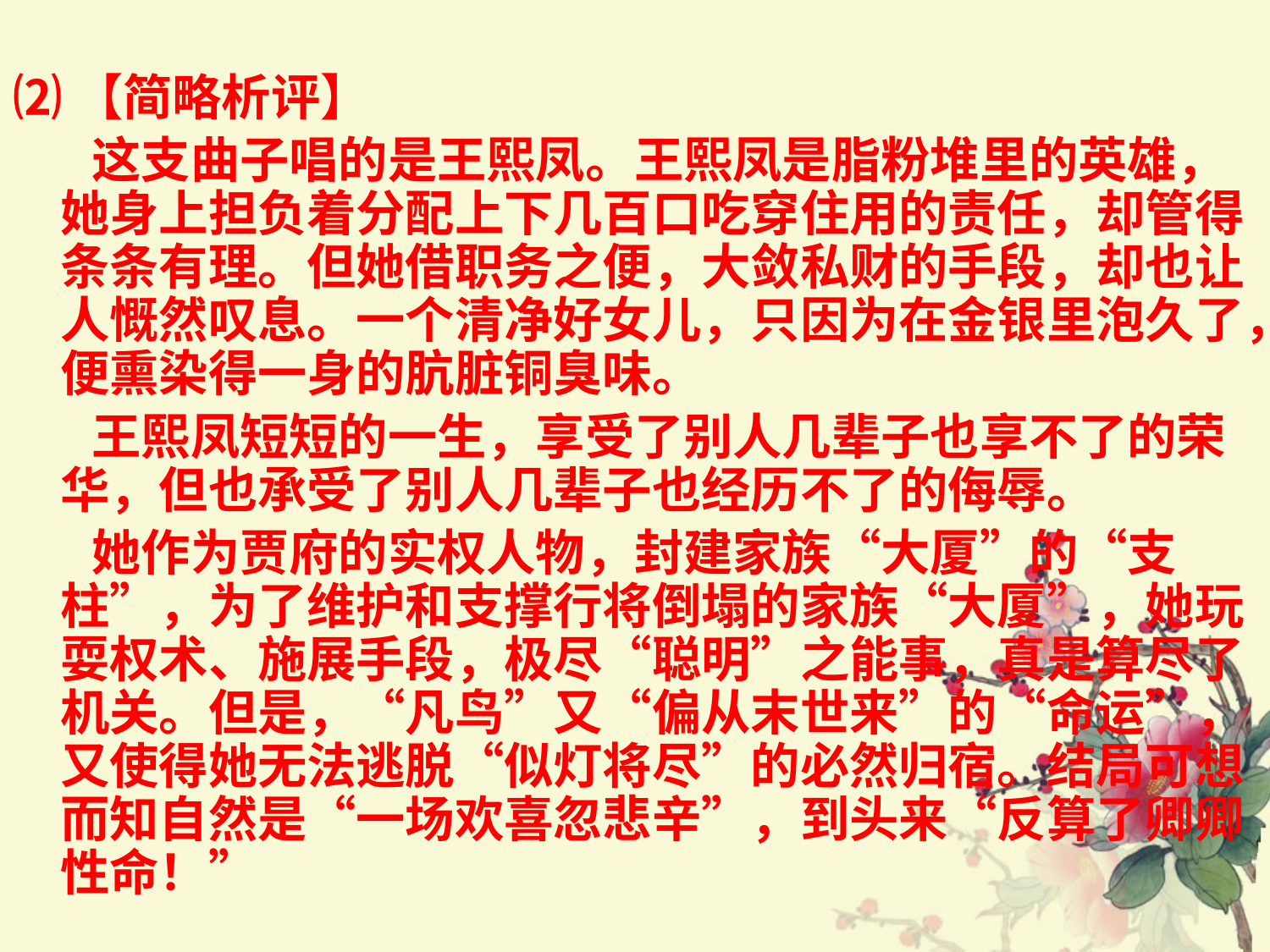

⑵【简略析评】
      这支曲子唱的是王熙凤。王熙凤是脂粉堆里的英雄，她身上担负着分配上下几百口吃穿住用的责任，却管得条条有理。但她借职务之便，大敛私财的手段，却也让人慨然叹息。一个清净好女儿，只因为在金银里泡久了，便熏染得一身的肮脏铜臭味。
      王熙凤短短的一生，享受了别人几辈子也享不了的荣华，但也承受了别人几辈子也经历不了的侮辱。
      她作为贾府的实权人物，封建家族“大厦”的“支柱”，为了维护和支撑行将倒塌的家族“大厦”，她玩耍权术、施展手段，极尽“聪明”之能事，真是算尽了机关。但是，“凡鸟”又“偏从末世来”的“命运”，又使得她无法逃脱“似灯将尽”的必然归宿。结局可想而知自然是“一场欢喜忽悲辛”，到头来“反算了卿卿性命！”